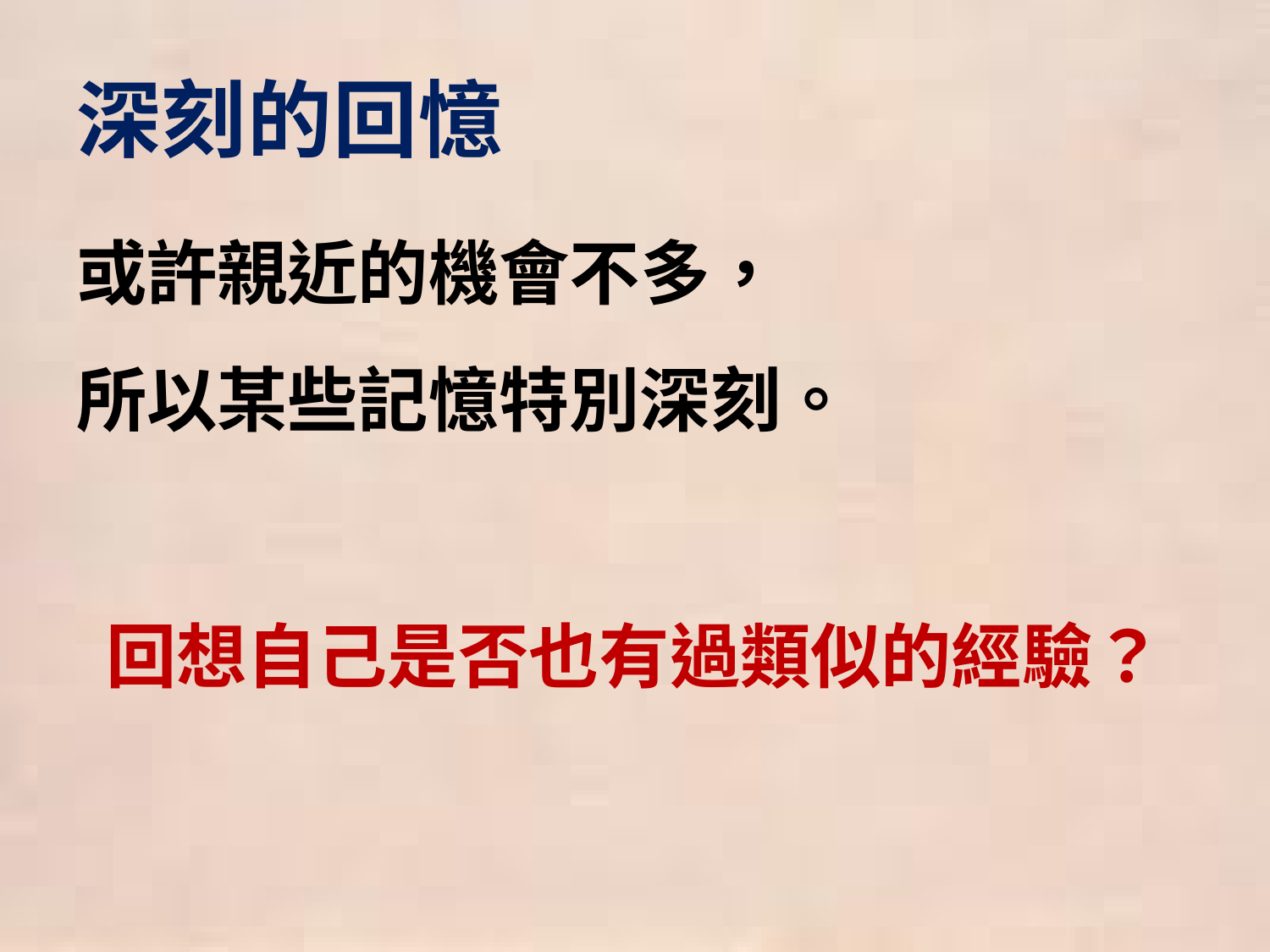

# 深刻的回憶
或許親近的機會不多，
所以某些記憶特別深刻。

回想自己是否也有過類似的經驗？